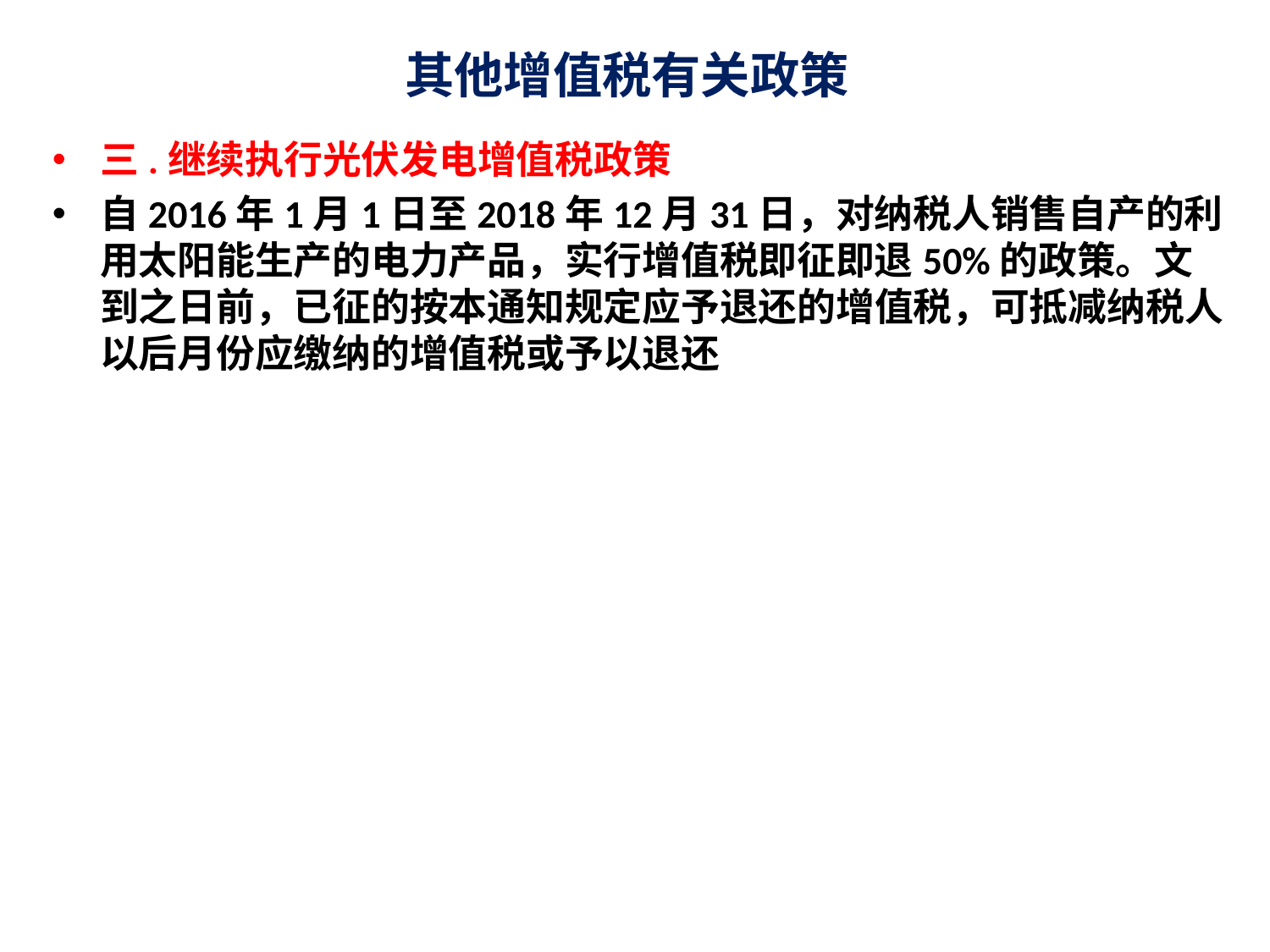

# 其他增值税有关政策
三.继续执行光伏发电增值税政策
自2016年1月1日至2018年12月31日，对纳税人销售自产的利用太阳能生产的电力产品，实行增值税即征即退50%的政策。文到之日前，已征的按本通知规定应予退还的增值税，可抵减纳税人以后月份应缴纳的增值税或予以退还